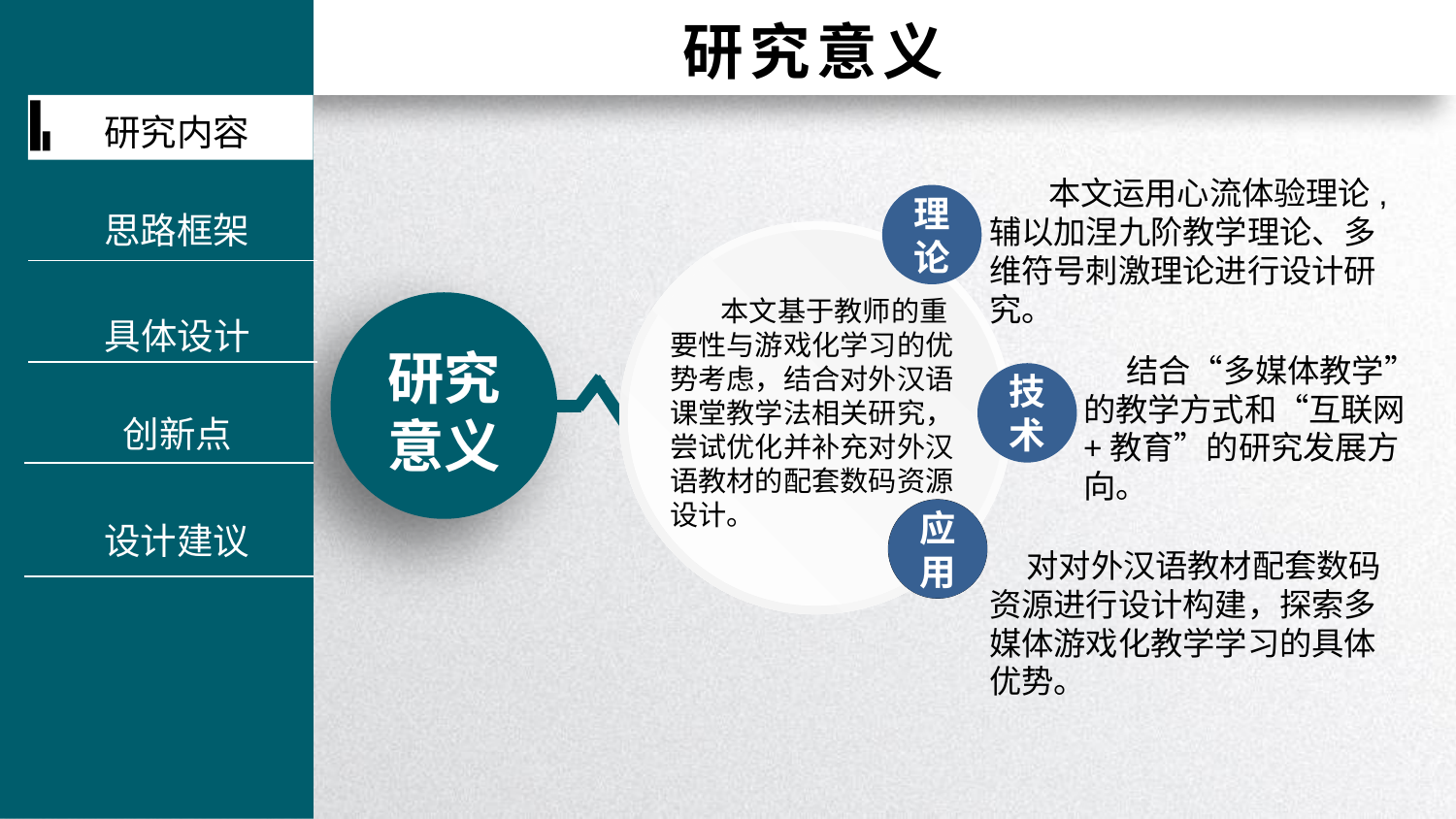

研究意义

研究内容

       本文运用心流体验理论,辅以加涅九阶教学理论、多维符号刺激理论进行设计研究。

理论
思路框架

       本文基于教师的重要性与游戏化学习的优势考虑，结合对外汉语课堂教学法相关研究，尝试优化并补充对外汉语教材的配套数码资源设计。
具体设计
研究
意义
       结合“多媒体教学”的教学方式和“互联网+教育”的研究发展方向。

技术
创新点

应用
设计建议
       对对外汉语教材配套数码资源进行设计构建，探索多媒体游戏化教学学习的具体优势。